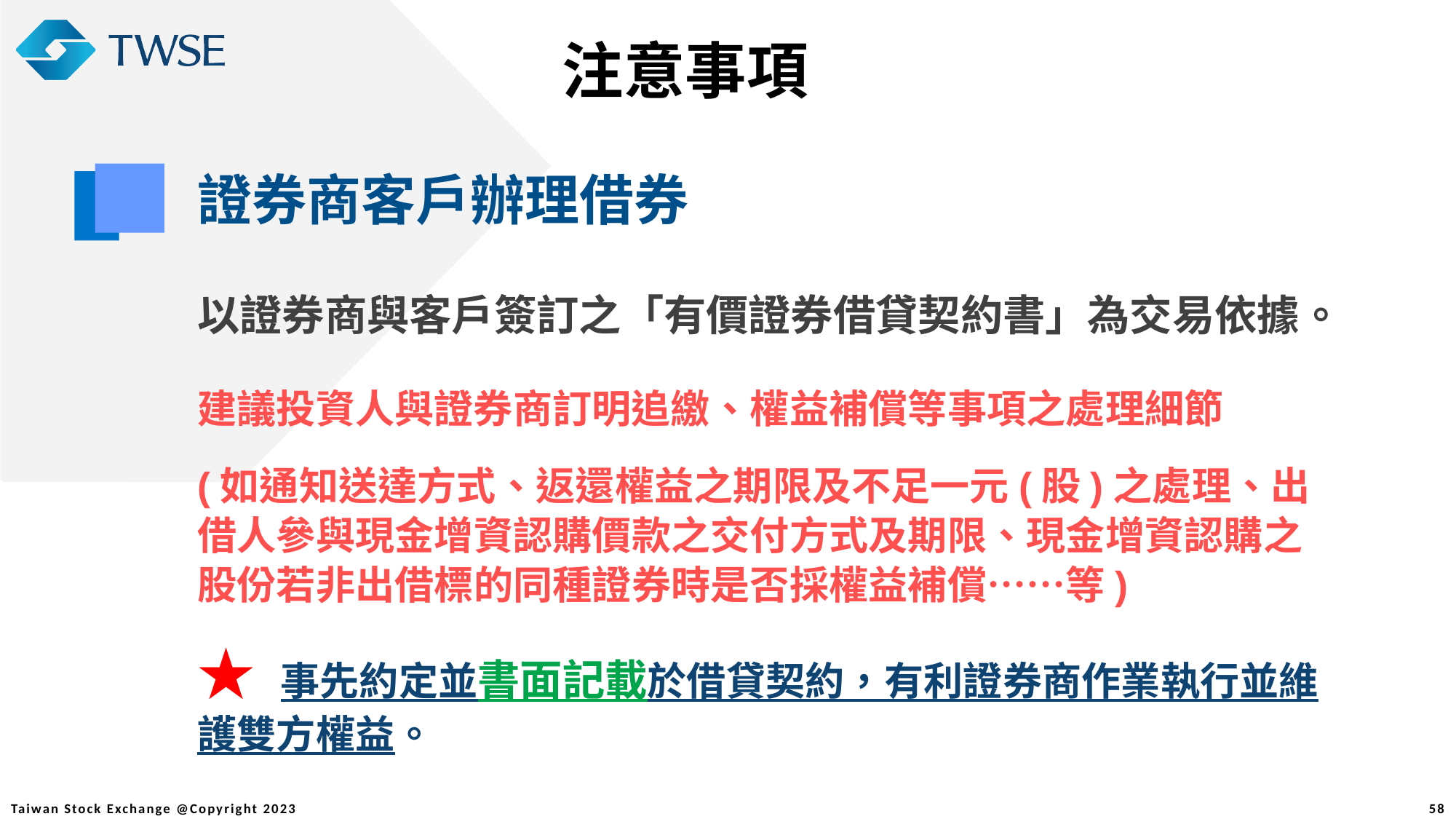

注意事項

證券商客戶辦理借券
以證券商與客戶簽訂之「有價證券借貸契約書」為交易依據。
建議投資人與證券商訂明追繳、權益補償等事項之處理細節
(如通知送達方式、返還權益之期限及不足一元(股)之處理、出借人參與現金增資認購價款之交付方式及期限、現金增資認購之股份若非出借標的同種證券時是否採權益補償……等)
★ 事先約定並書面記載於借貸契約，有利證券商作業執行並維護雙方權益。
58